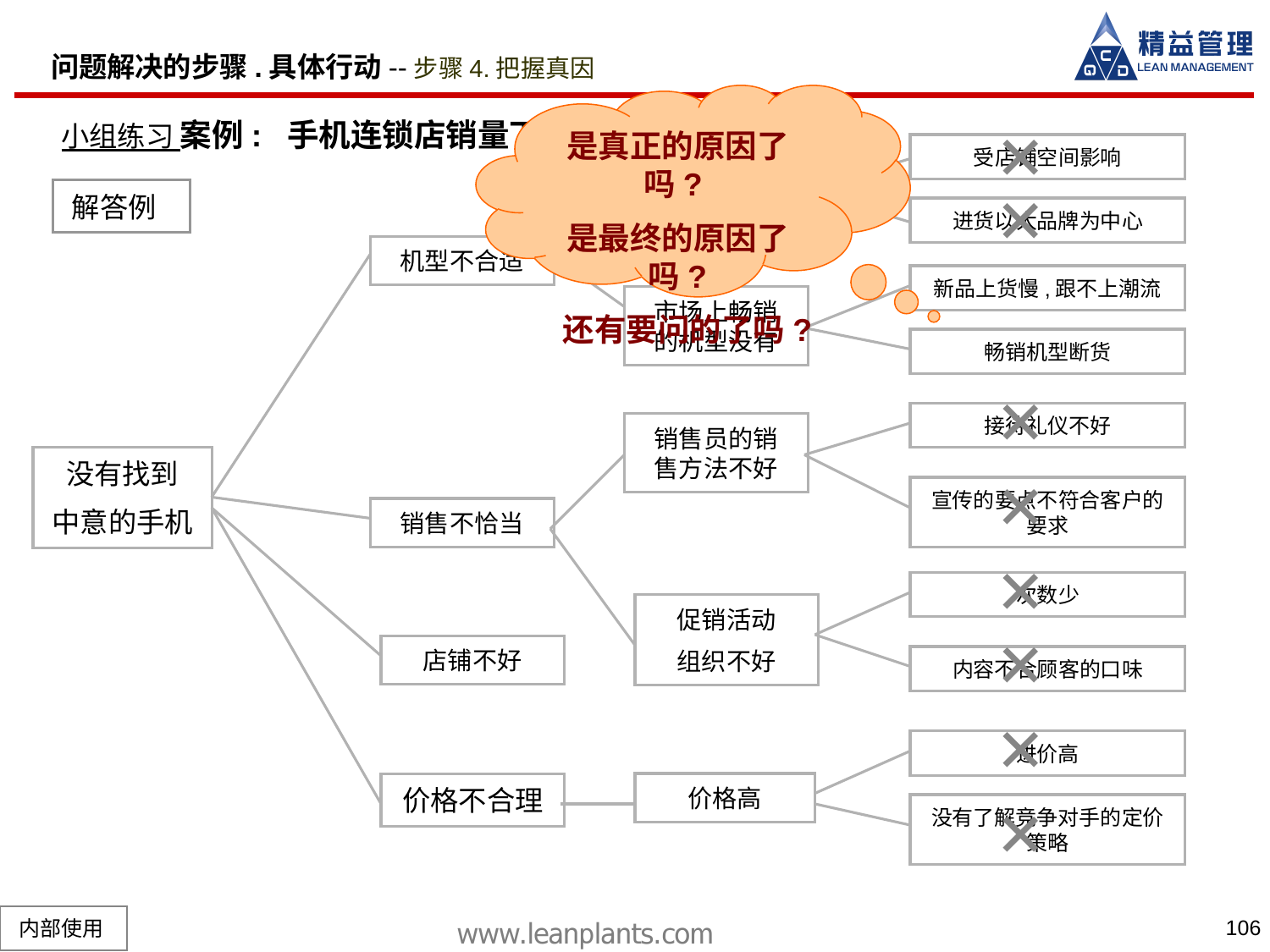

问题解决的步骤.具体行动--步骤4.把握真因
是真正的原因了吗?
是最终的原因了吗?
还有要问的了吗?
×
小组练习 案例:  手机连锁店销量下滑
受店铺空间影响
×
机型少
解答例
进货以大品牌为中心
机型不合适
新品上货慢,跟不上潮流
市场上畅销的机型没有
畅销机型断货

×
接待礼仪不好
销售员的销售方法不好
没有找到
中意的手机
×
宣传的要点不符合客户的要求
销售不恰当
×
次数少
促销活动
组织不好
×
店铺不好
内容不合顾客的口味
×
进价高
价格不合理
价格高
×
没有了解竞争对手的定价策略
内部使用